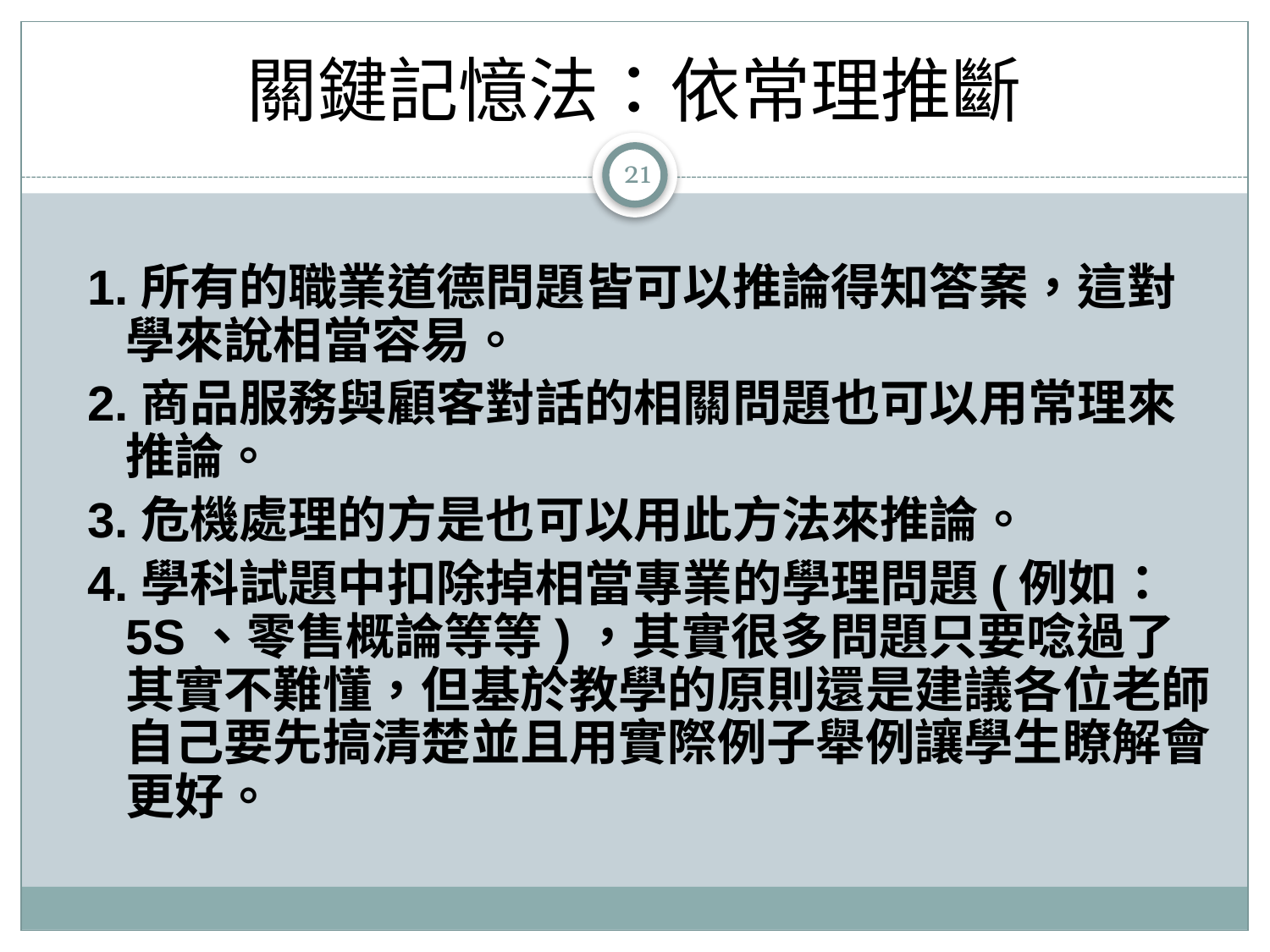

# 關鍵記憶法：依常理推斷
21
1.所有的職業道德問題皆可以推論得知答案，這對學來說相當容易。
2.商品服務與顧客對話的相關問題也可以用常理來推論。
3.危機處理的方是也可以用此方法來推論。
4.學科試題中扣除掉相當專業的學理問題(例如：5S、零售概論等等)，其實很多問題只要唸過了其實不難懂，但基於教學的原則還是建議各位老師自己要先搞清楚並且用實際例子舉例讓學生瞭解會更好。